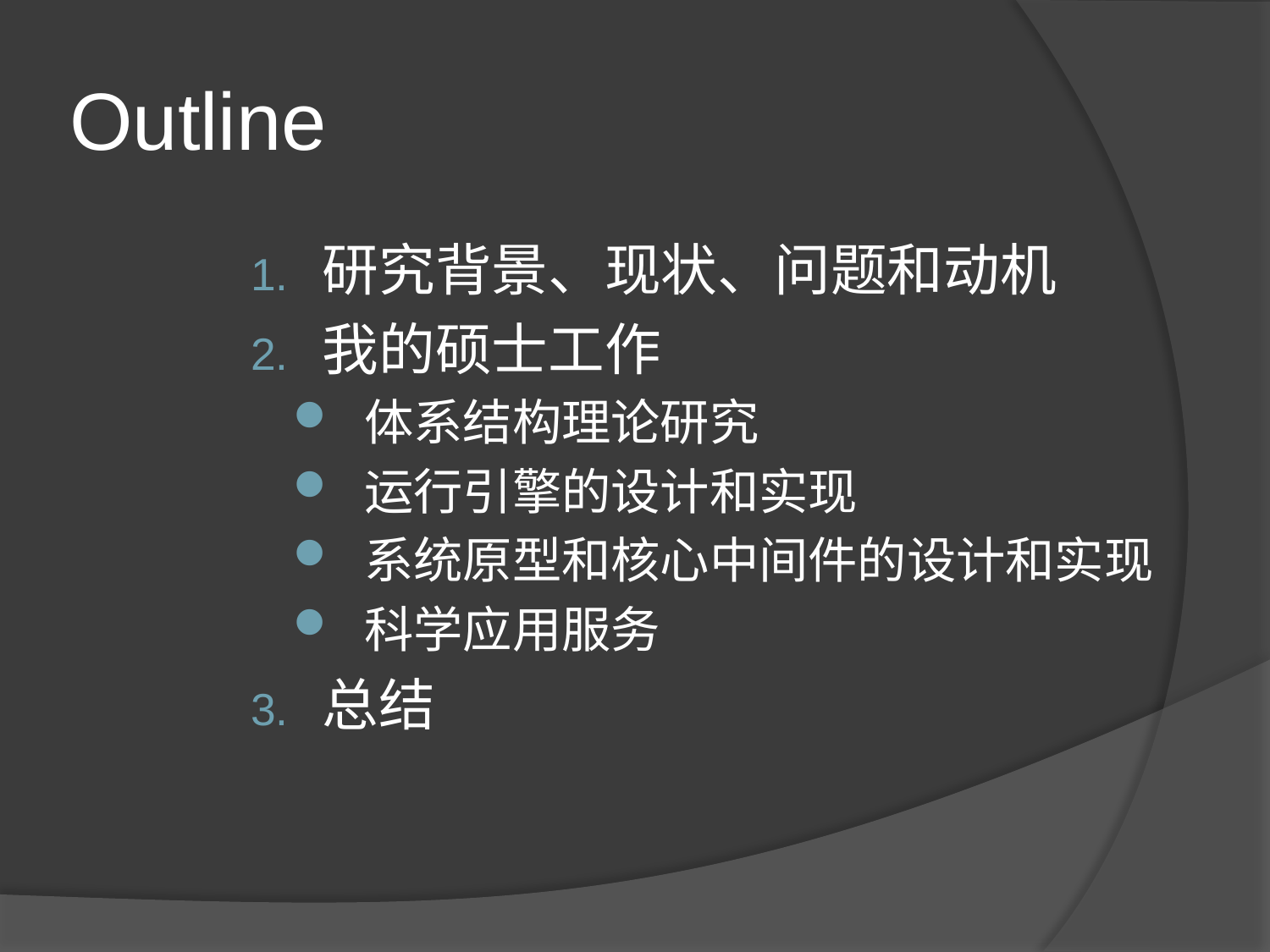

# Outline
研究背景、现状、问题和动机
我的硕士工作
体系结构理论研究
运行引擎的设计和实现
系统原型和核心中间件的设计和实现
科学应用服务
总结